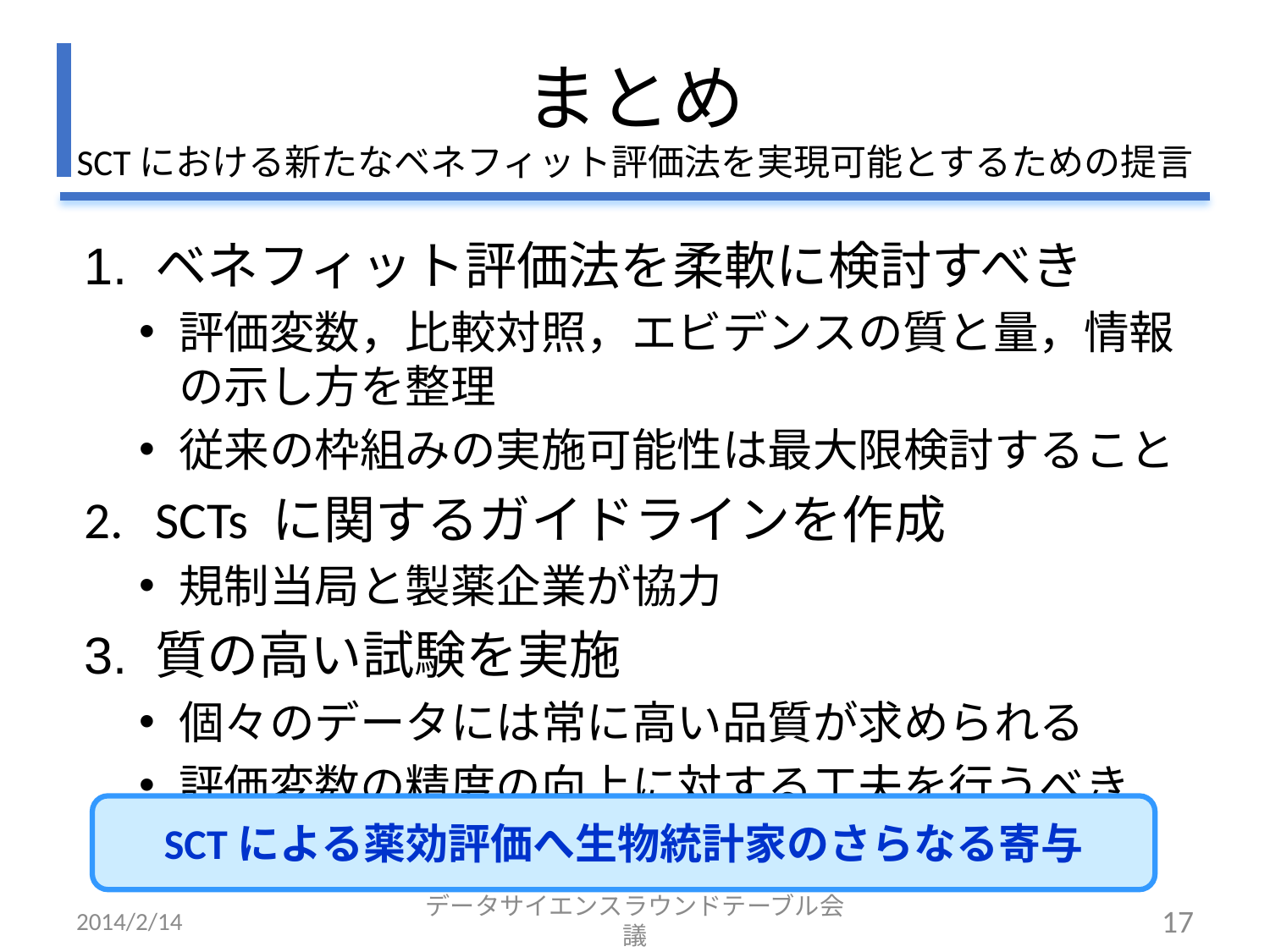

# まとめ SCTにおける新たなベネフィット評価法を実現可能とするための提言
ベネフィット評価法を柔軟に検討すべき
評価変数，比較対照，エビデンスの質と量，情報の示し方を整理
従来の枠組みの実施可能性は最大限検討すること
SCTs に関するガイドラインを作成
規制当局と製薬企業が協力
質の高い試験を実施
個々のデータには常に高い品質が求められる
評価変数の精度の向上に対する工夫を行うべき
SCTによる薬効評価へ生物統計家のさらなる寄与
2014/2/14
データサイエンスラウンドテーブル会議
17